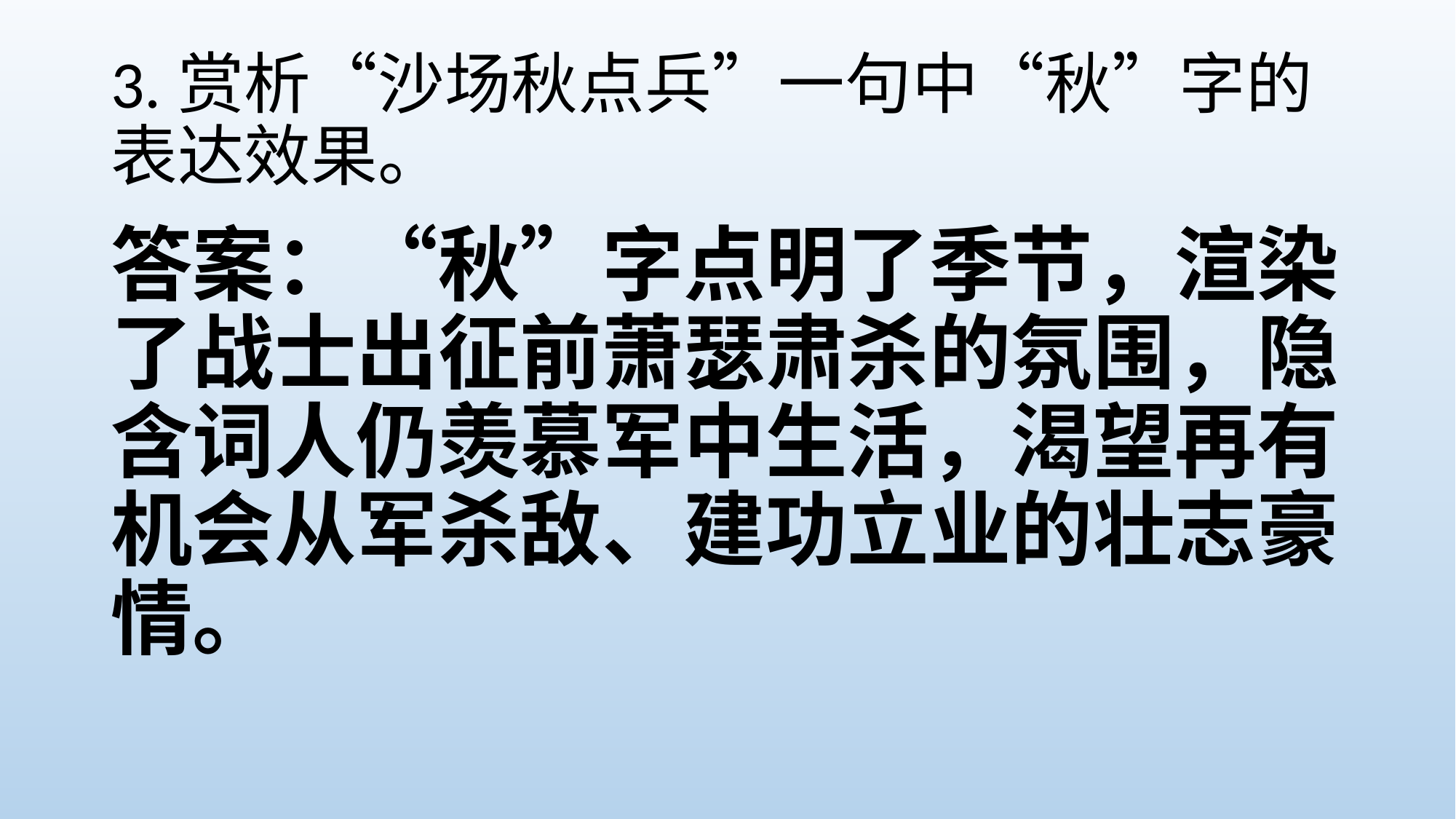

# 3.赏析“沙场秋点兵”一句中“秋”字的表达效果。
答案：“秋”字点明了季节，渲染了战士出征前萧瑟肃杀的氛围，隐含词人仍羡慕军中生活，渴望再有机会从军杀敌、建功立业的壮志豪情。